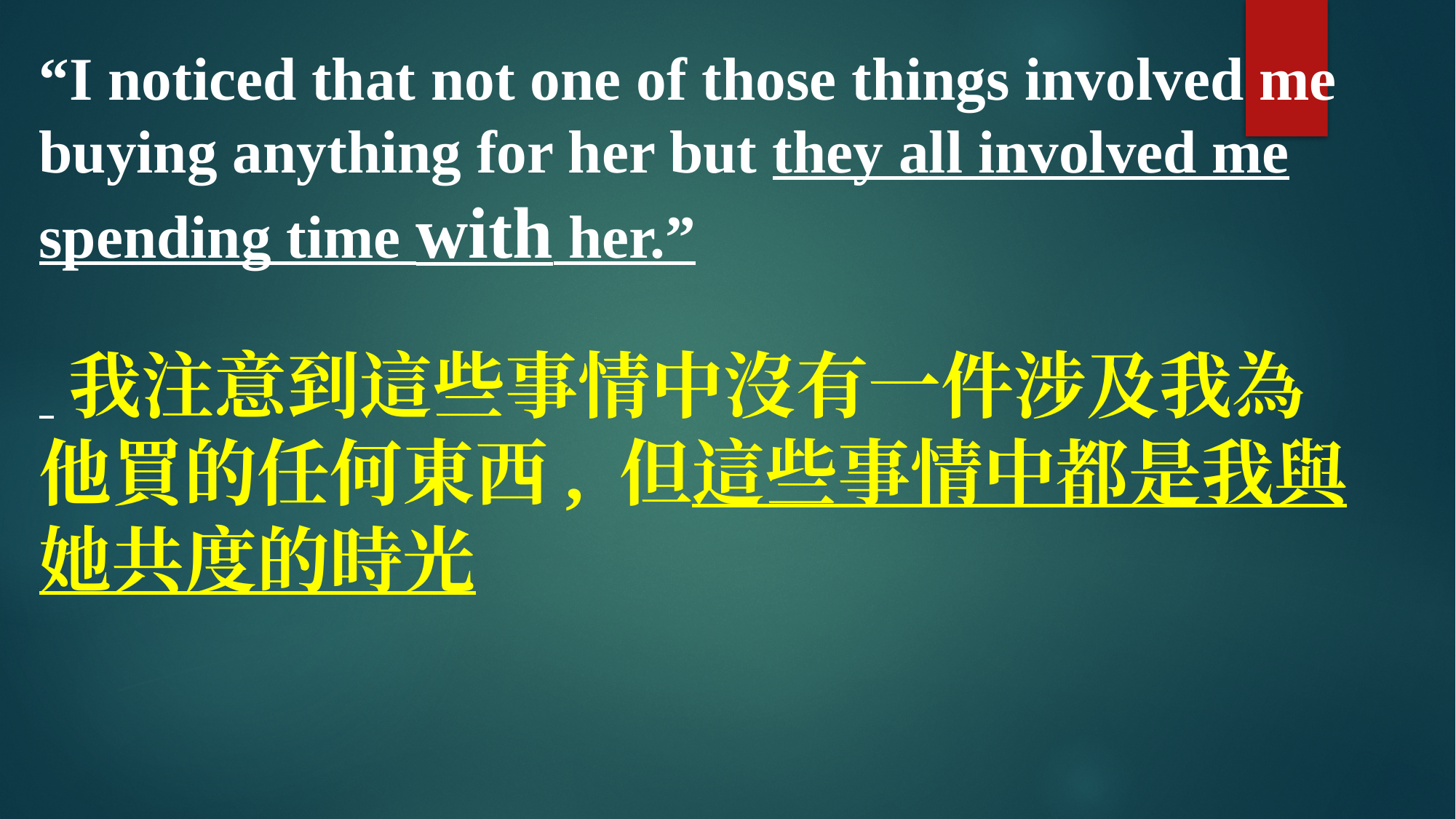

“I noticed that not one of those things involved me buying anything for her but they all involved me spending time with her.”

 我注意到這些事情中沒有一件涉及我為他買的任何東西, 但這些事情中都是我與她共度的時光